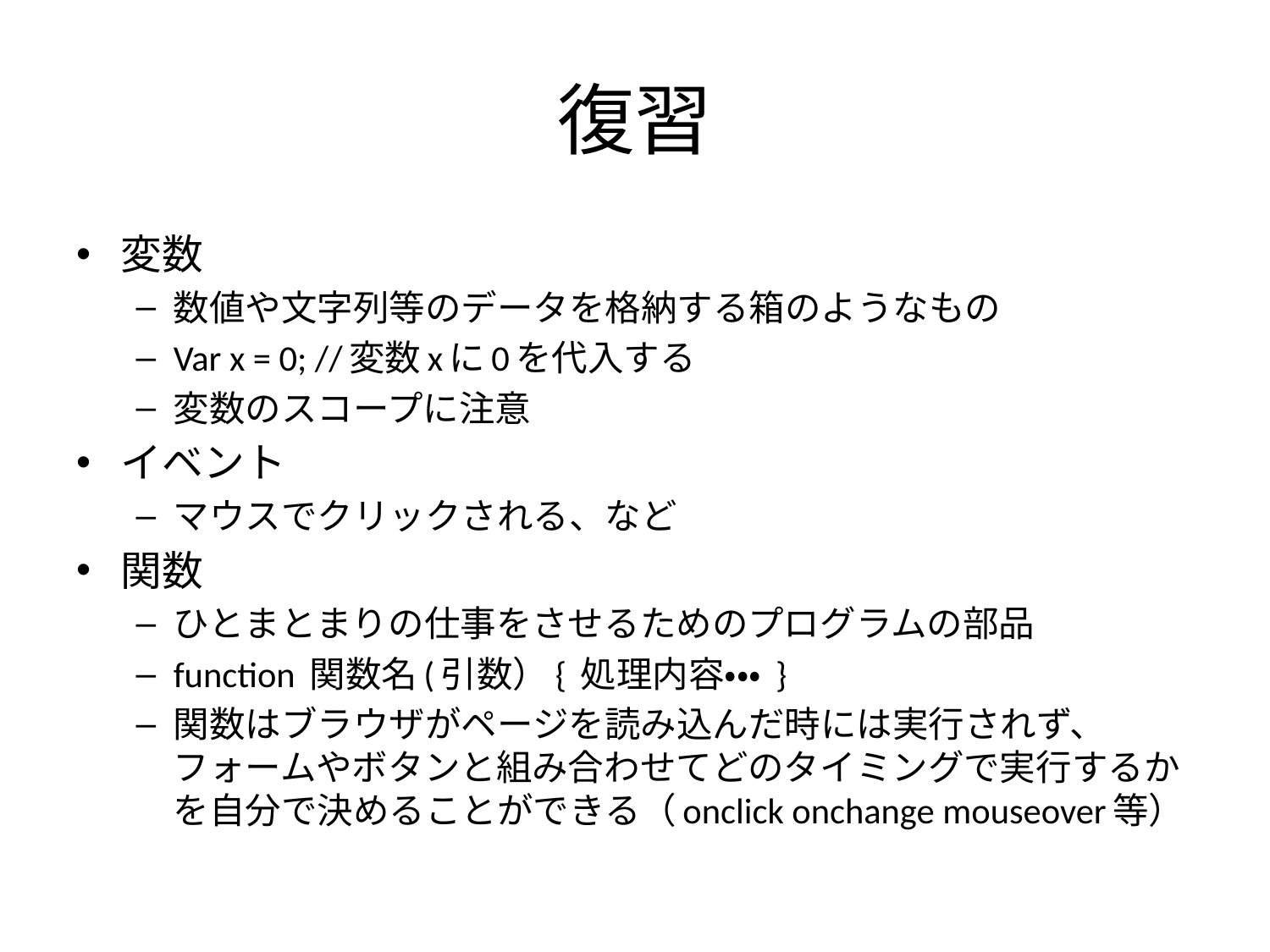

# 復習
変数
数値や文字列等のデータを格納する箱のようなもの
Var x = 0; //変数xに0を代入する
変数のスコープに注意
イベント
マウスでクリックされる、など
関数
ひとまとまりの仕事をさせるためのプログラムの部品
function 関数名(引数）{ 処理内容・・・ }
関数はブラウザがページを読み込んだ時には実行されず、フォームやボタンと組み合わせてどのタイミングで実行するかを自分で決めることができる（onclick onchange mouseover等）